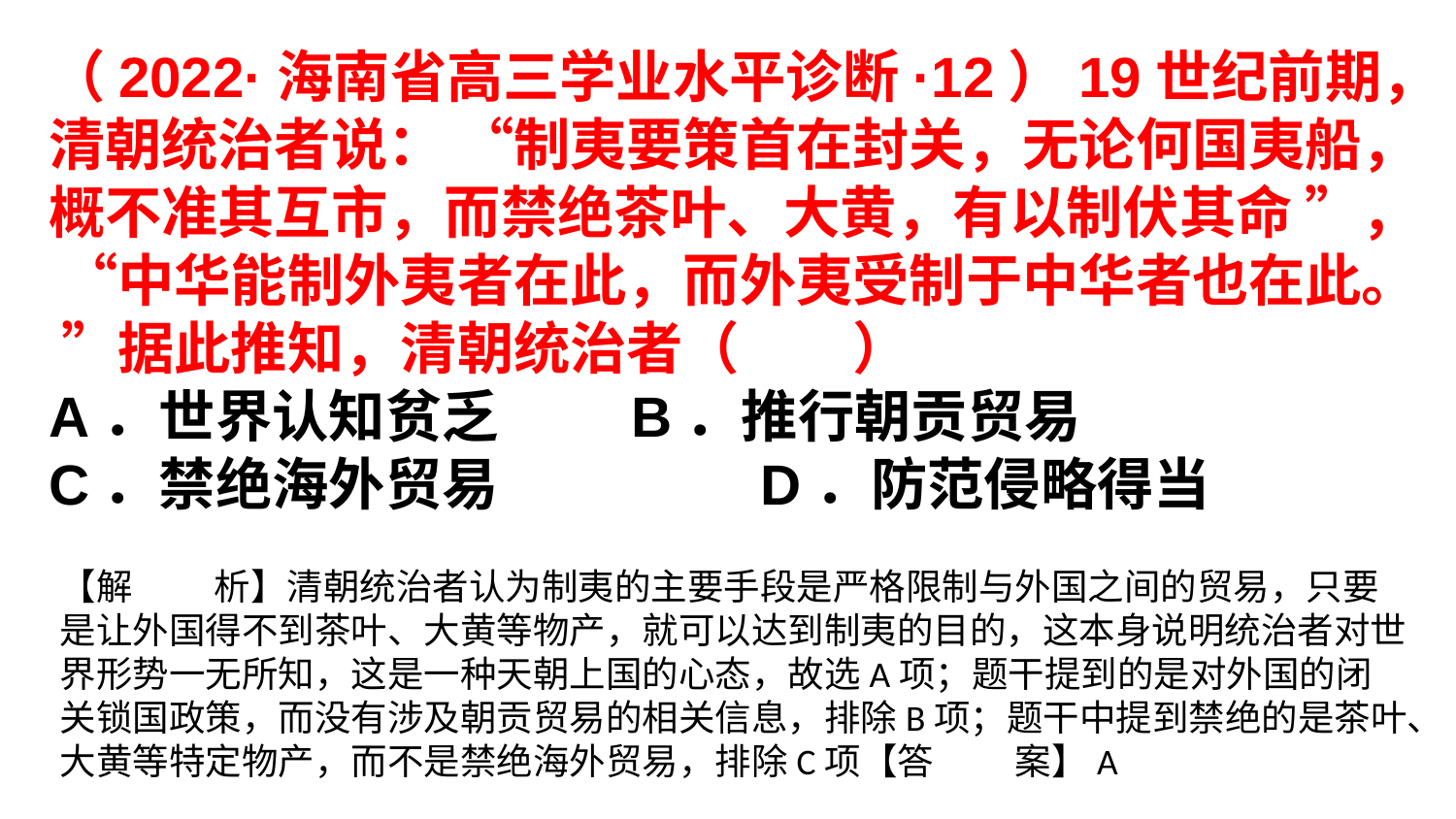

（2022·海南省高三学业水平诊断·12）19世纪前期，清朝统治者说： “制夷要策首在封关，无论何国夷船，概不准其互市，而禁绝茶叶、大黄，有以制伏其命 ”， “中华能制外夷者在此，而外夷受制于中华者也在此。 ”据此推知，清朝统治者（　　）
A．世界认知贫乏	B．推行朝贡贸易
C．禁绝海外贸易	         D．防范侵略得当
【解        析】清朝统治者认为制夷的主要手段是严格限制与外国之间的贸易，只要是让外国得不到茶叶、大黄等物产，就可以达到制夷的目的，这本身说明统治者对世界形势一无所知，这是一种天朝上国的心态，故选A项；题干提到的是对外国的闭关锁国政策，而没有涉及朝贡贸易的相关信息，排除B项；题干中提到禁绝的是茶叶、大黄等特定物产，而不是禁绝海外贸易，排除C项【答        案】A